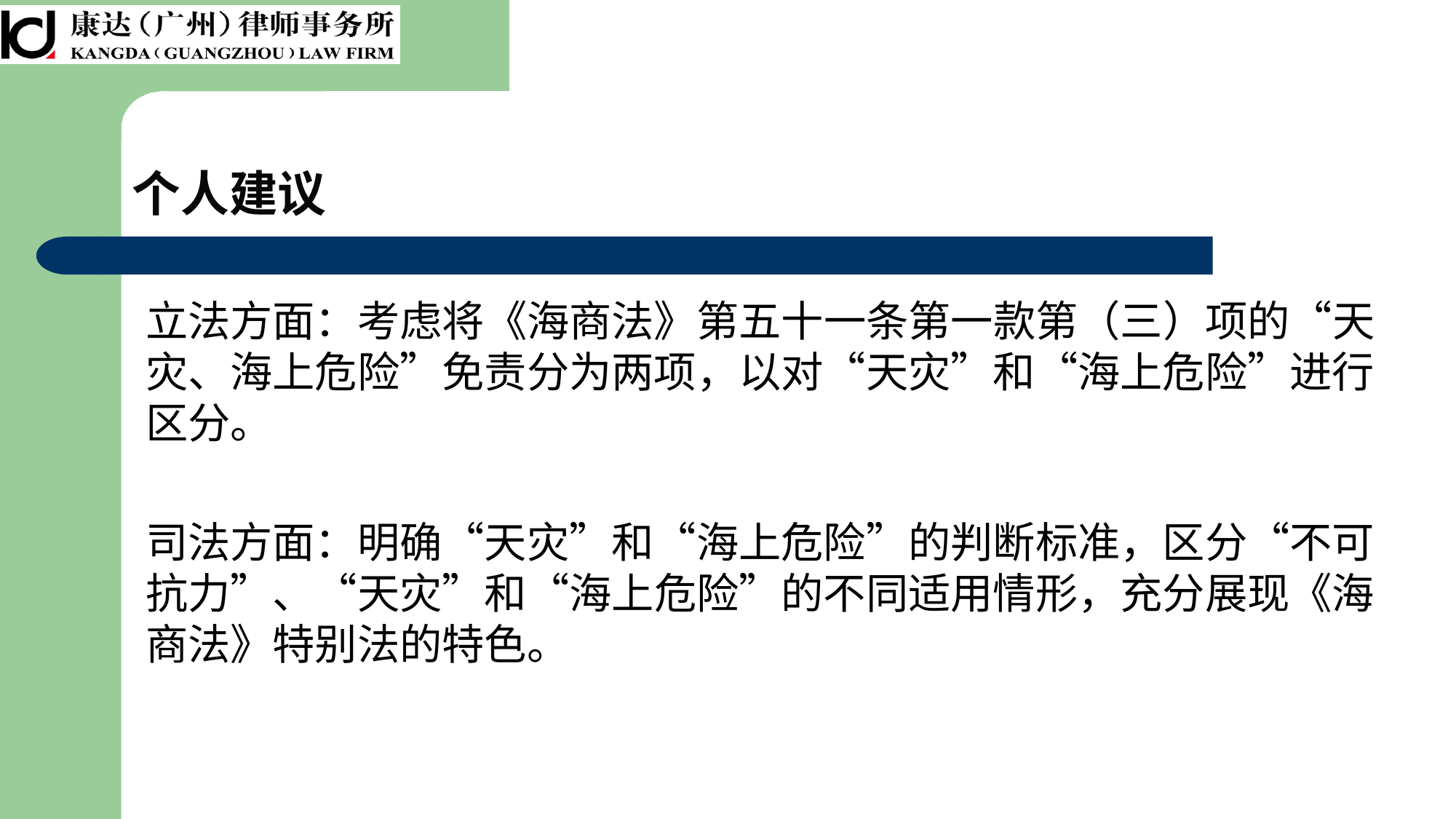

# 个人建议
立法方面：考虑将《海商法》第五十一条第一款第（三）项的“天灾、海上危险”免责分为两项，以对“天灾”和“海上危险”进行区分。

司法方面：明确“天灾”和“海上危险”的判断标准，区分“不可抗力”、“天灾”和“海上危险”的不同适用情形，充分展现《海商法》特别法的特色。